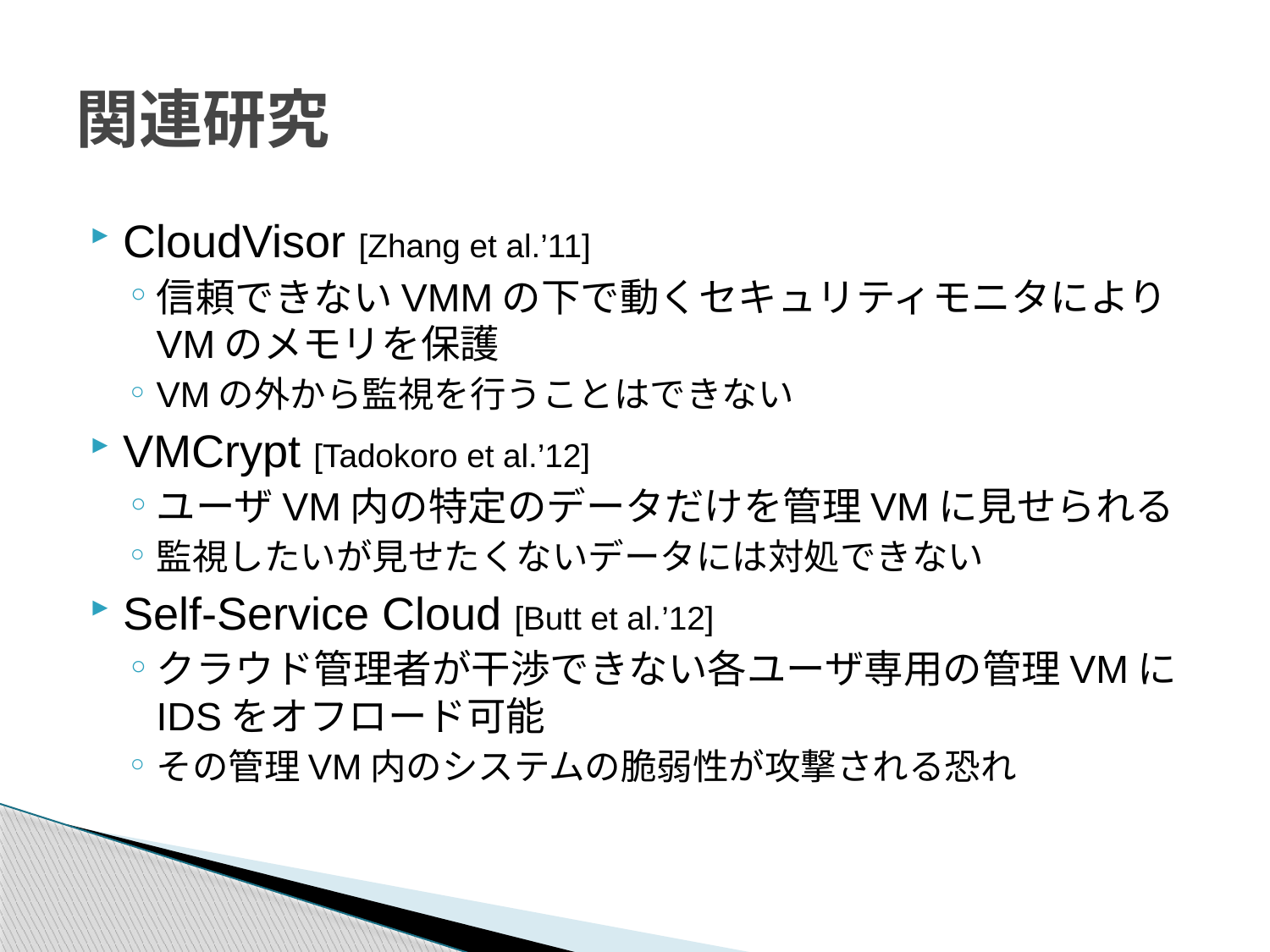

# 関連研究
CloudVisor [Zhang et al.’11]
信頼できないVMMの下で動くセキュリティモニタによりVMのメモリを保護
VMの外から監視を行うことはできない
VMCrypt [Tadokoro et al.’12]
ユーザVM内の特定のデータだけを管理VMに見せられる
監視したいが見せたくないデータには対処できない
Self-Service Cloud [Butt et al.’12]
クラウド管理者が干渉できない各ユーザ専用の管理VMにIDSをオフロード可能
その管理VM内のシステムの脆弱性が攻撃される恐れ